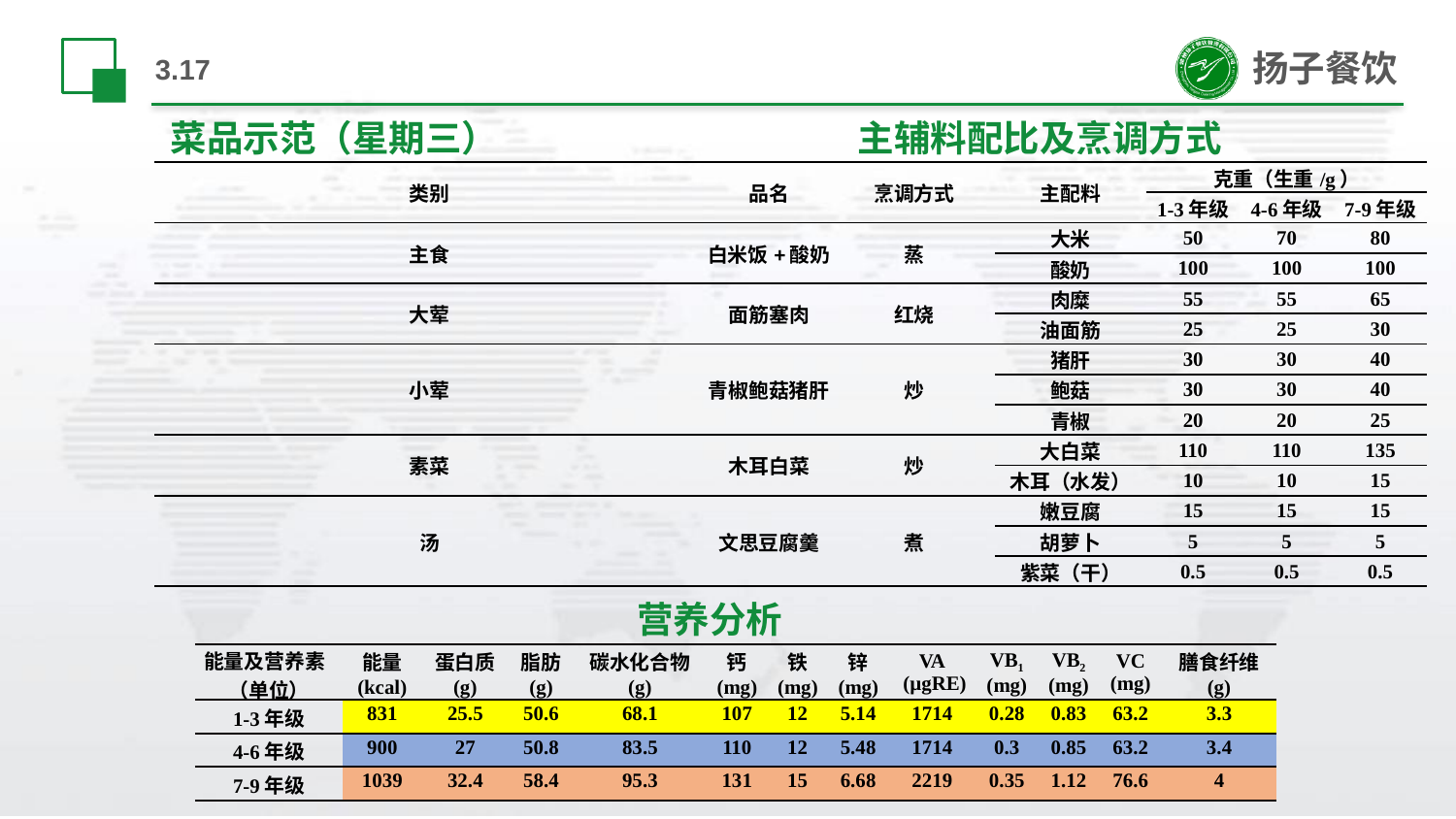

# 3.17
菜品示范（星期三）
主辅料配比及烹调方式
| 类别 | 品名 | 烹调方式 | 主配料 | 克重（生重/g） |  |  |
| --- | --- | --- | --- | --- | --- | --- |
|  |  |  |  | 1-3年级 | 4-6年级 | 7-9年级 |
| 主食 | 白米饭+酸奶 | 蒸 | 大米 | 50 | 70 | 80 |
|  |  |  | 酸奶 | 100 | 100 | 100 |
| 大荤 | 面筋塞肉 | 红烧 | 肉糜 | 55 | 55 | 65 |
|  |  |  | 油面筋 | 25 | 25 | 30 |
| 小荤 | 青椒鲍菇猪肝 | 炒 | 猪肝 | 30 | 30 | 40 |
|  |  |  | 鲍菇 | 30 | 30 | 40 |
|  |  |  | 青椒 | 20 | 20 | 25 |
| 素菜 | 木耳白菜 | 炒 | 大白菜 | 110 | 110 | 135 |
|  |  |  | 木耳（水发） | 10 | 10 | 15 |
| 汤 | 文思豆腐羹 | 煮 | 嫩豆腐 | 15 | 15 | 15 |
|  |  |  | 胡萝卜 | 5 | 5 | 5 |
|  |  |  | 紫菜（干） | 0.5 | 0.5 | 0.5 |
营养分析
| 能量及营养素 （单位） | 能量 (kcal) | 蛋白质 (g) | 脂肪 (g) | 碳水化合物 (g) | 钙 (mg) | 铁 (mg) | 锌 (mg) | VA (µgRE) | VB1 (mg) | VB2 (mg) | VC (mg) | 膳食纤维 (g) |
| --- | --- | --- | --- | --- | --- | --- | --- | --- | --- | --- | --- | --- |
| 1-3年级 | 831 | 25.5 | 50.6 | 68.1 | 107 | 12 | 5.14 | 1714 | 0.28 | 0.83 | 63.2 | 3.3 |
| 4-6年级 | 900 | 27 | 50.8 | 83.5 | 110 | 12 | 5.48 | 1714 | 0.3 | 0.85 | 63.2 | 3.4 |
| 7-9年级 | 1039 | 32.4 | 58.4 | 95.3 | 131 | 15 | 6.68 | 2219 | 0.35 | 1.12 | 76.6 | 4 |